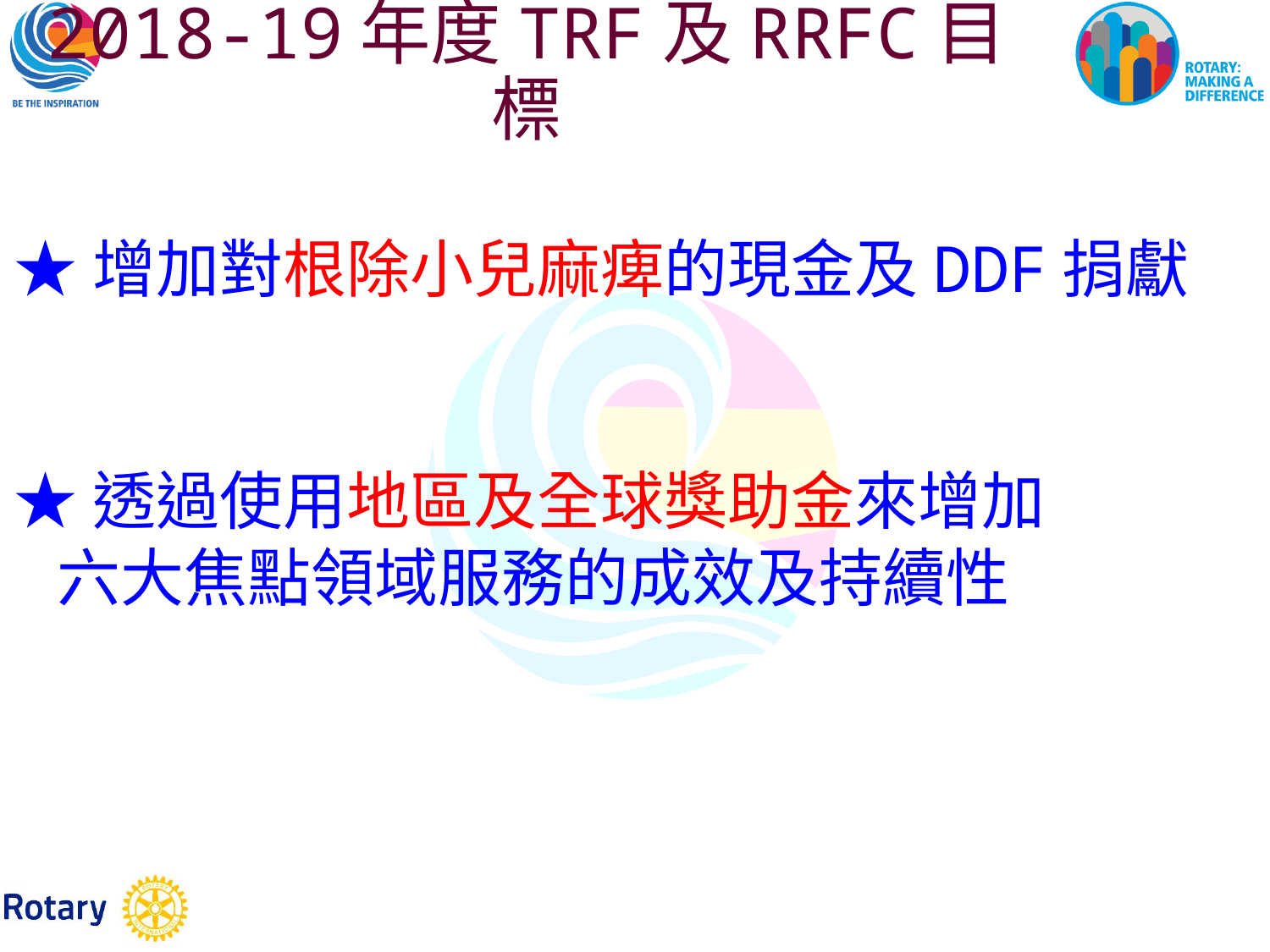

2018-19年度TRF及RRFC目標

★增加對根除小兒麻痺的現金及DDF捐獻

★透過使用地區及全球獎助金來增加
  六大焦點領域服務的成效及持續性